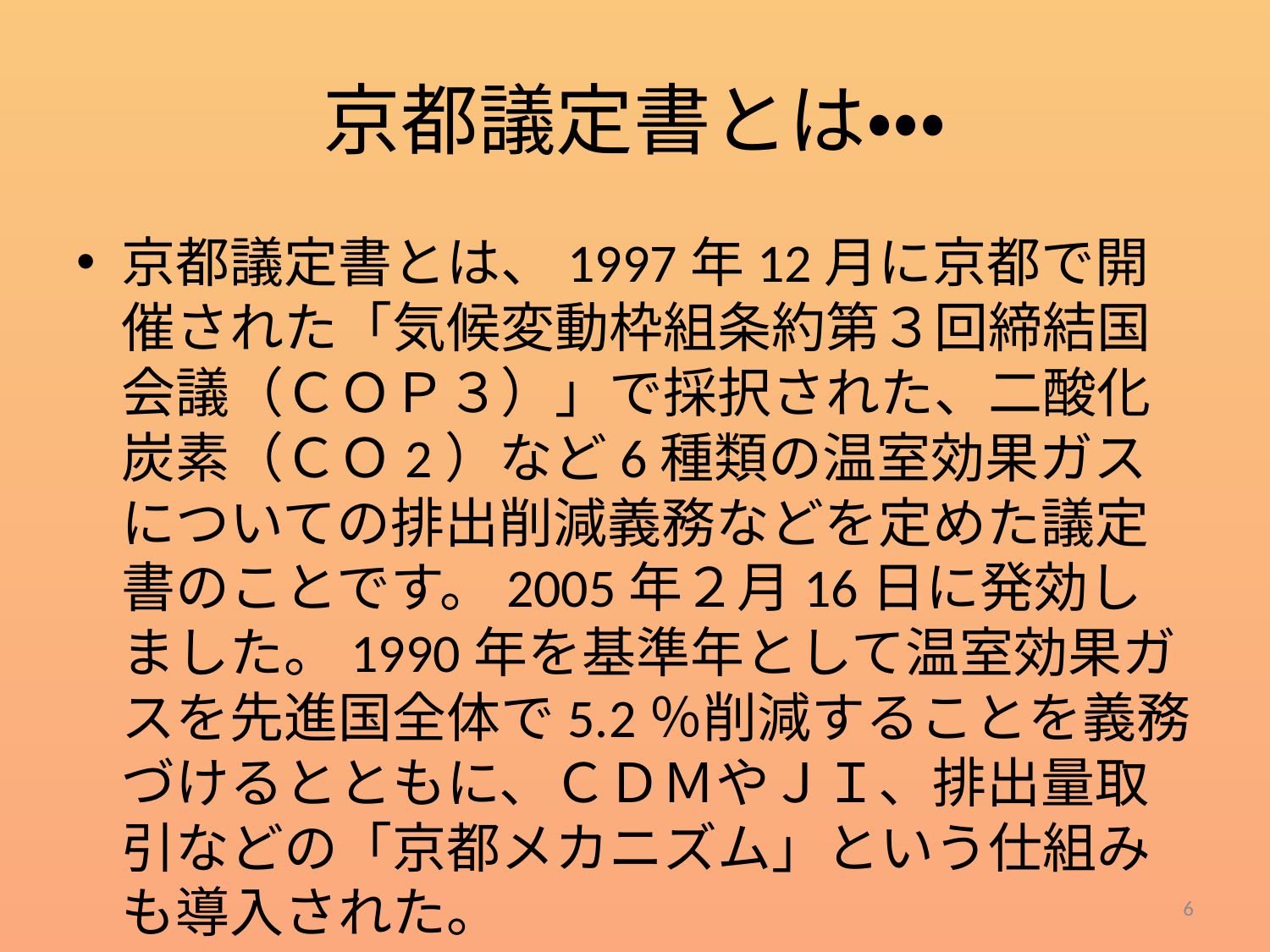

# 京都議定書とは・・・
京都議定書とは、1997年12月に京都で開催された「気候変動枠組条約第３回締結国会議（ＣＯＰ３）」で採択された、二酸化炭素（ＣＯ2）など6種類の温室効果ガスについての排出削減義務などを定めた議定書のことです。2005年２月16日に発効しました。1990年を基準年として温室効果ガスを先進国全体で5.2％削減することを義務づけるとともに、ＣＤＭやＪＩ、排出量取引などの「京都メカニズム」という仕組みも導入された。

6